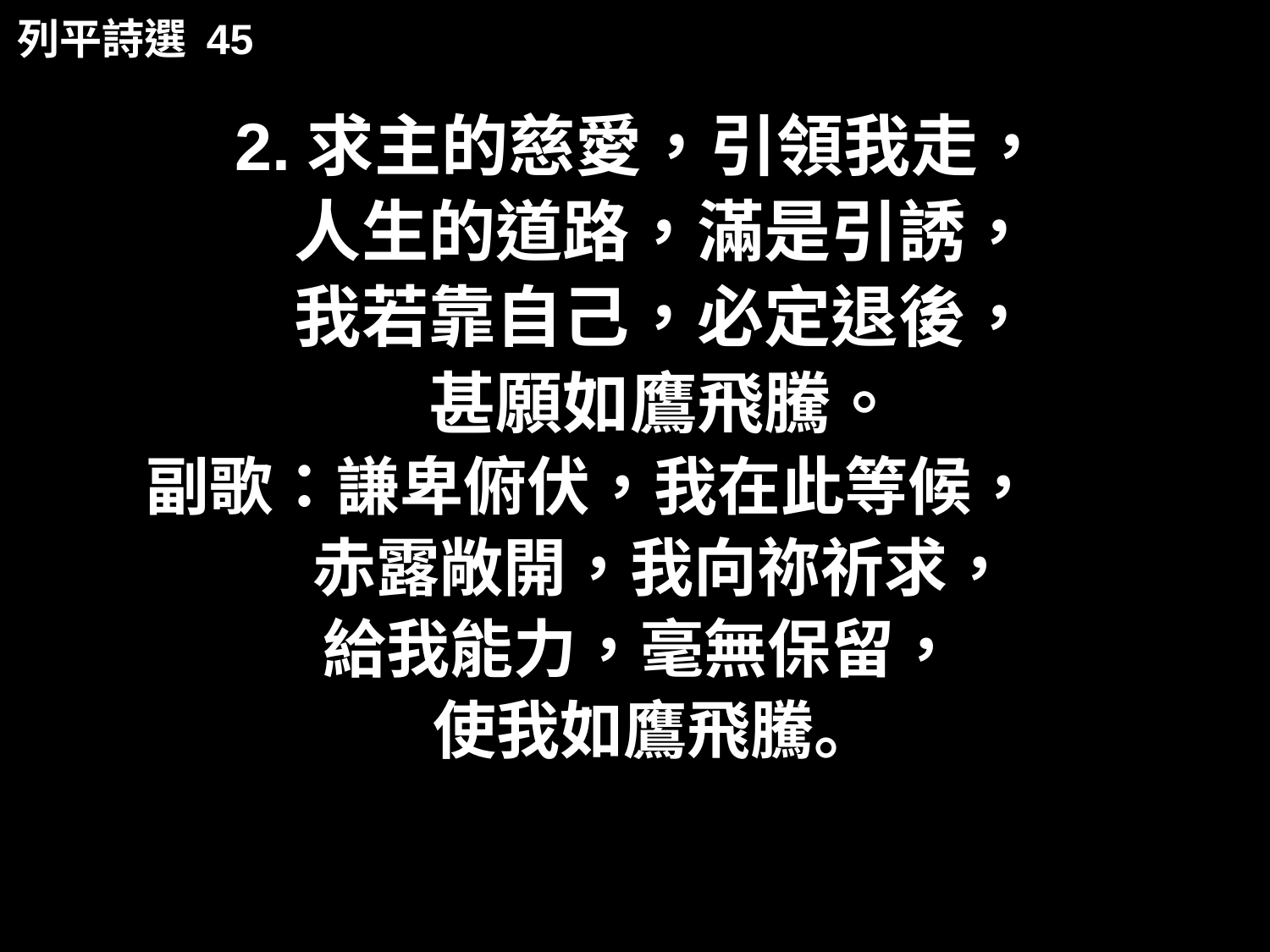

列平詩選 45
2.求主的慈愛，引領我走，
  人生的道路，滿是引誘，
  我若靠自己，必定退後，
  甚願如鷹飛騰。
      副歌：謙卑俯伏，我在此等候，
  赤露敞開，我向祢祈求，
給我能力，毫無保留，
 使我如鷹飛騰。